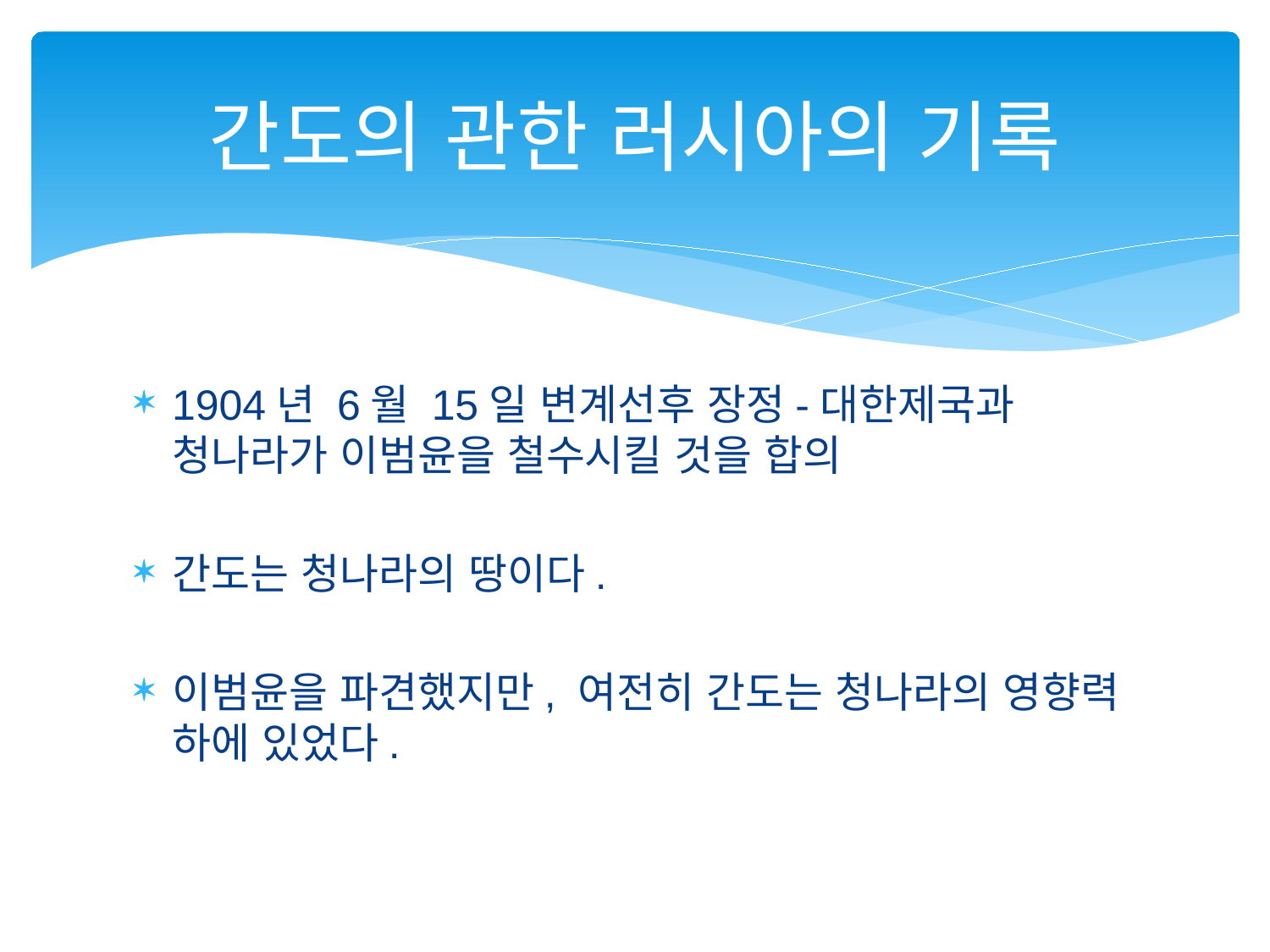

# 간도의 관한 러시아의 기록
1904년 6월 15일 변계선후 장정-대한제국과 청나라가 이범윤을 철수시킬 것을 합의

간도는 청나라의 땅이다.

이범윤을 파견했지만, 여전히 간도는 청나라의 영향력 하에 있었다.